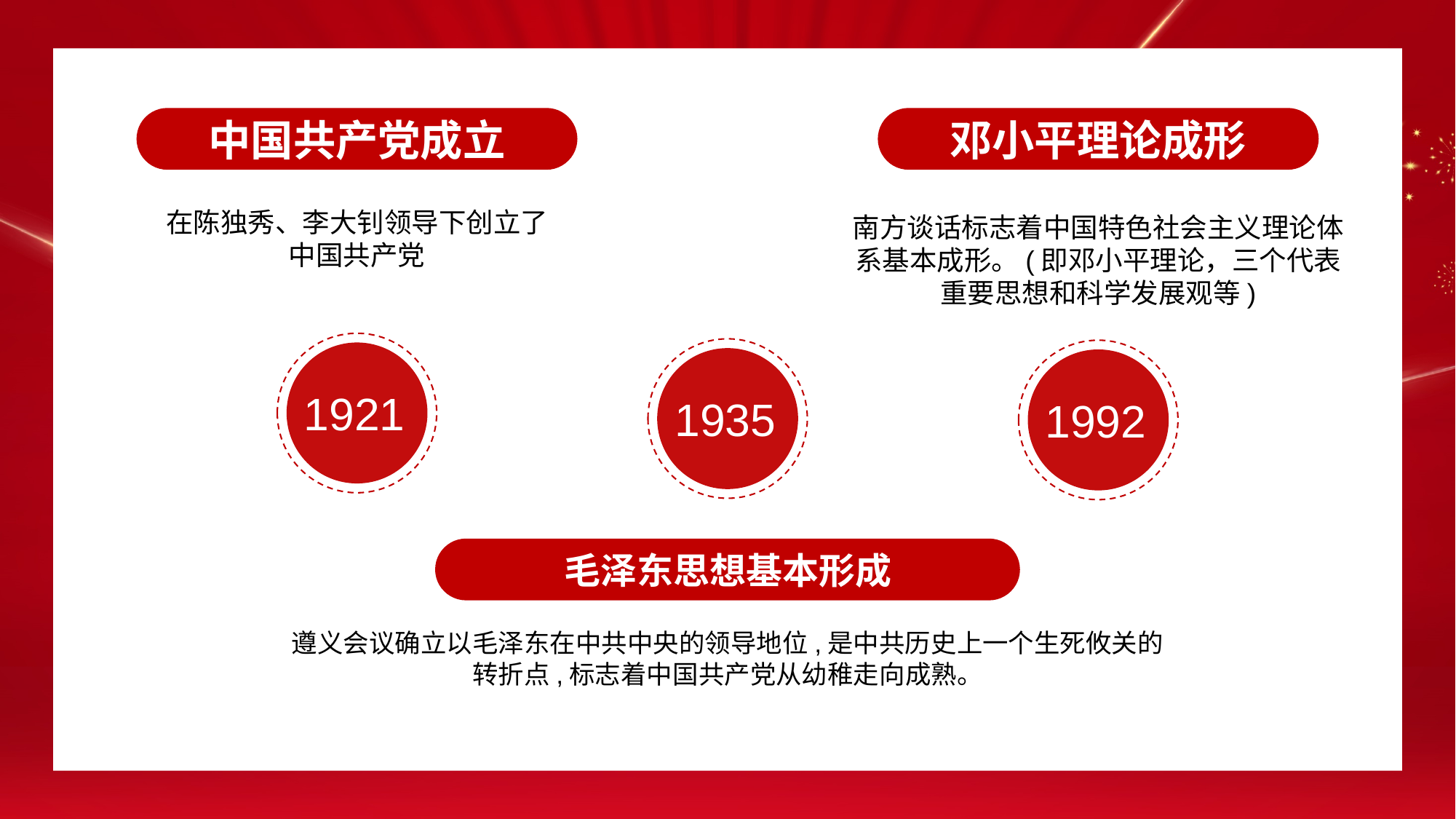

中国共产党成立
邓小平理论成形
在陈独秀、李大钊领导下创立了中国共产党
南方谈话标志着中国特色社会主义理论体系基本成形。(即邓小平理论，三个代表重要思想和科学发展观等)

1921
1935
1992
毛泽东思想基本形成
遵义会议确立以毛泽东在中共中央的领导地位,是中共历史上一个生死攸关的转折点,标志着中国共产党从幼稚走向成熟。